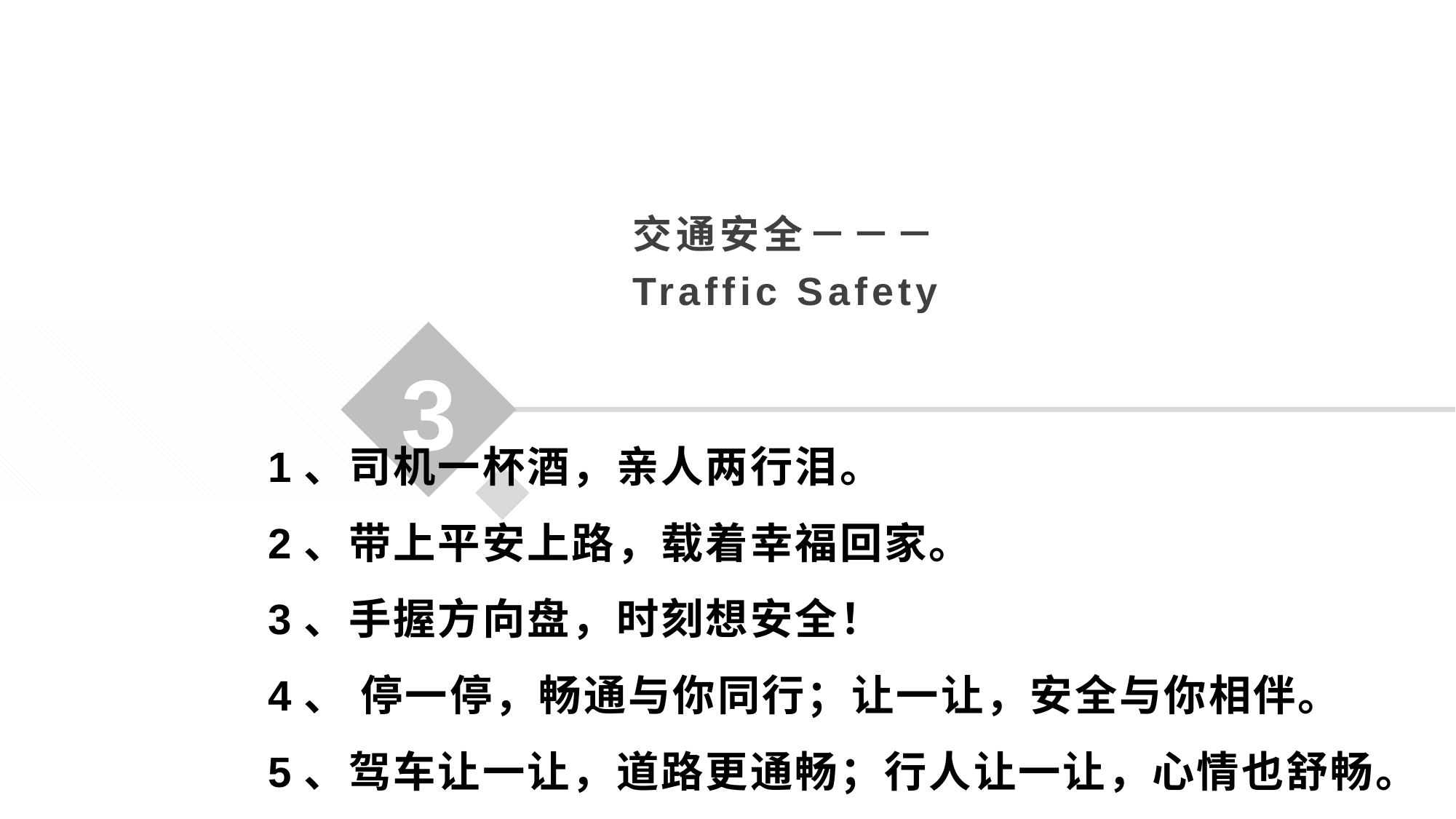

# 交通安全－－－ Traffic Safety
3
1、司机一杯酒，亲人两行泪。
2、带上平安上路，载着幸福回家。
3、手握方向盘，时刻想安全！
4、 停一停，畅通与你同行；让一让，安全与你相伴。
5、驾车让一让，道路更通畅；行人让一让，心情也舒畅。